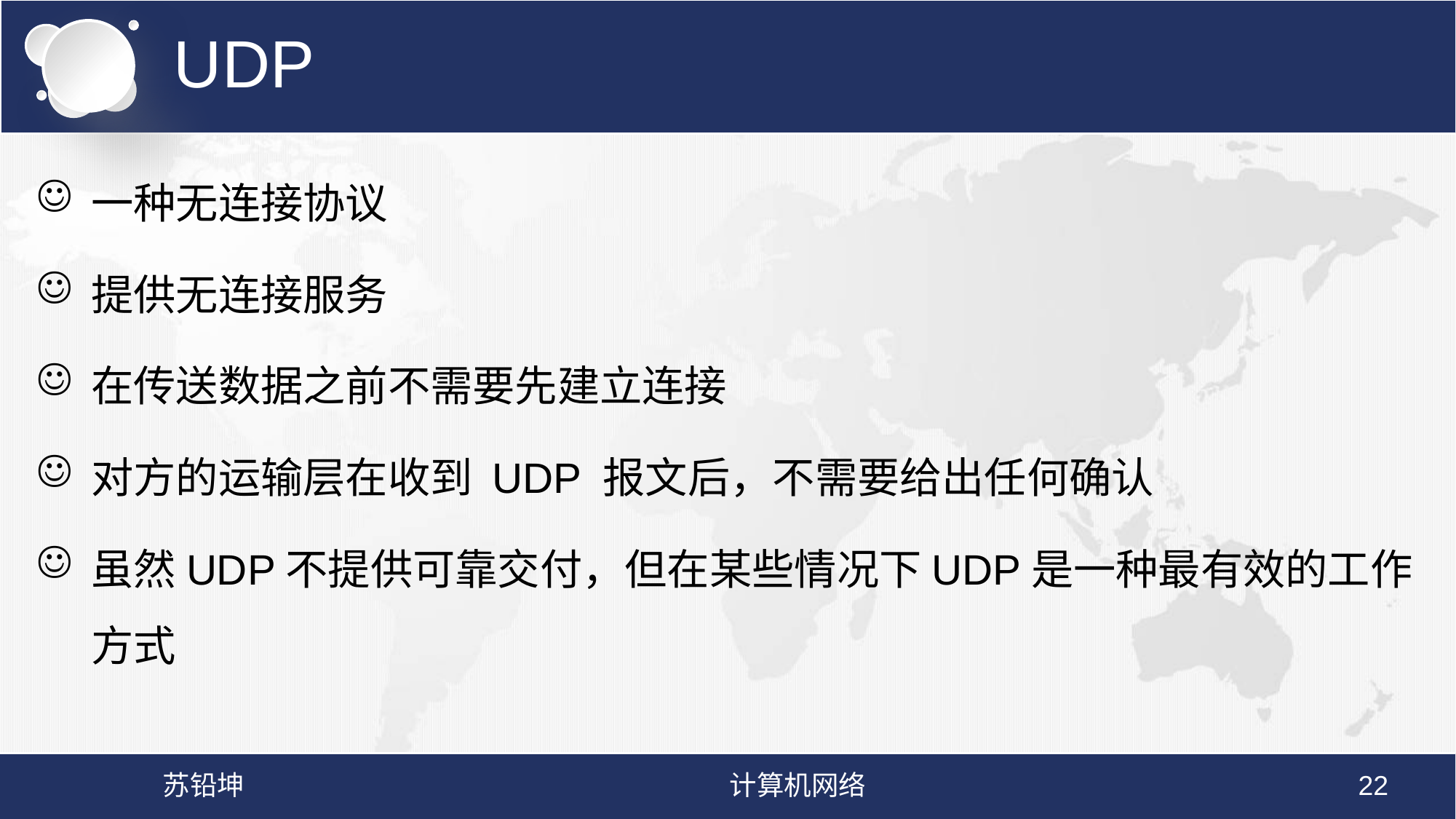

# UDP

一种无连接协议
提供无连接服务
在传送数据之前不需要先建立连接
对方的运输层在收到 UDP 报文后，不需要给出任何确认
虽然UDP不提供可靠交付，但在某些情况下UDP是一种最有效的工作方式
苏铅坤
计算机网络
22